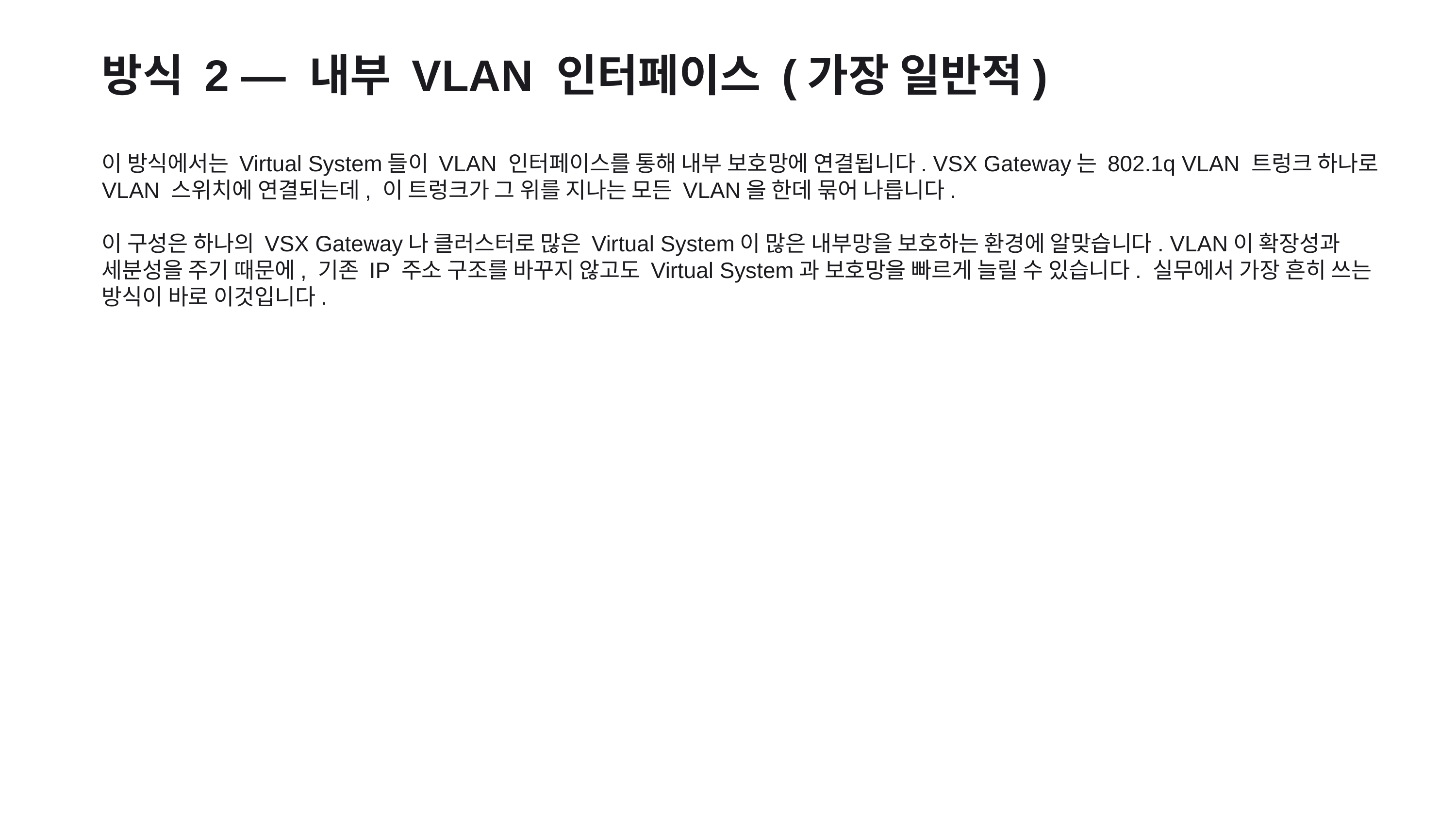

방식 2 — 내부 VLAN 인터페이스 (가장 일반적)
이 방식에서는 Virtual System들이 VLAN 인터페이스를 통해 내부 보호망에 연결됩니다. VSX Gateway는 802.1q VLAN 트렁크 하나로 VLAN 스위치에 연결되는데, 이 트렁크가 그 위를 지나는 모든 VLAN을 한데 묶어 나릅니다.

이 구성은 하나의 VSX Gateway나 클러스터로 많은 Virtual System이 많은 내부망을 보호하는 환경에 알맞습니다. VLAN이 확장성과 세분성을 주기 때문에, 기존 IP 주소 구조를 바꾸지 않고도 Virtual System과 보호망을 빠르게 늘릴 수 있습니다. 실무에서 가장 흔히 쓰는 방식이 바로 이것입니다.